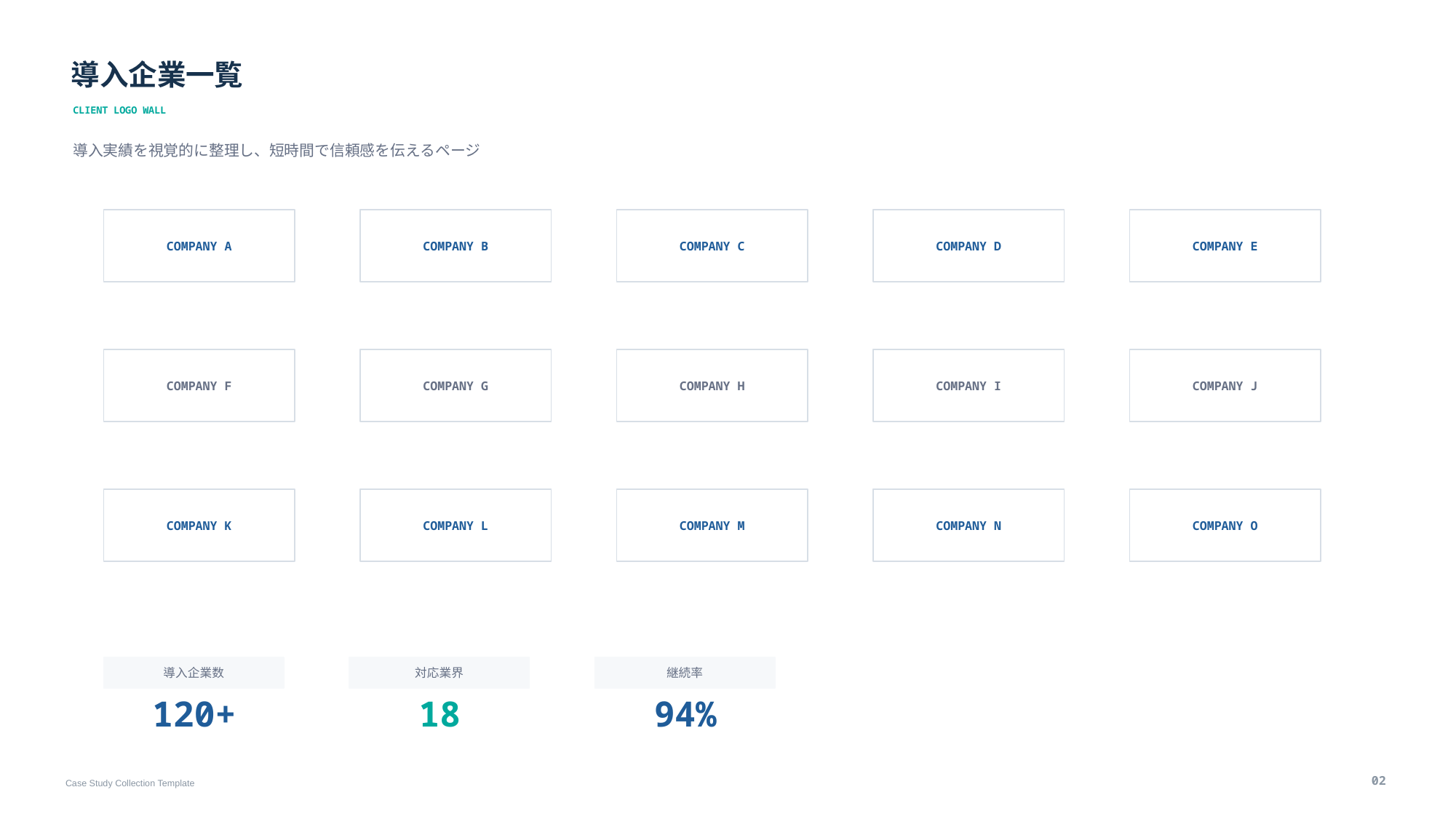

導入企業一覧
CLIENT LOGO WALL
導入実績を視覚的に整理し、短時間で信頼感を伝えるページ
COMPANY A
COMPANY B
COMPANY C
COMPANY D
COMPANY E
COMPANY F
COMPANY G
COMPANY H
COMPANY I
COMPANY J
COMPANY K
COMPANY L
COMPANY M
COMPANY N
COMPANY O
導入企業数
対応業界
継続率
120+
18
94%
02
Case Study Collection Template